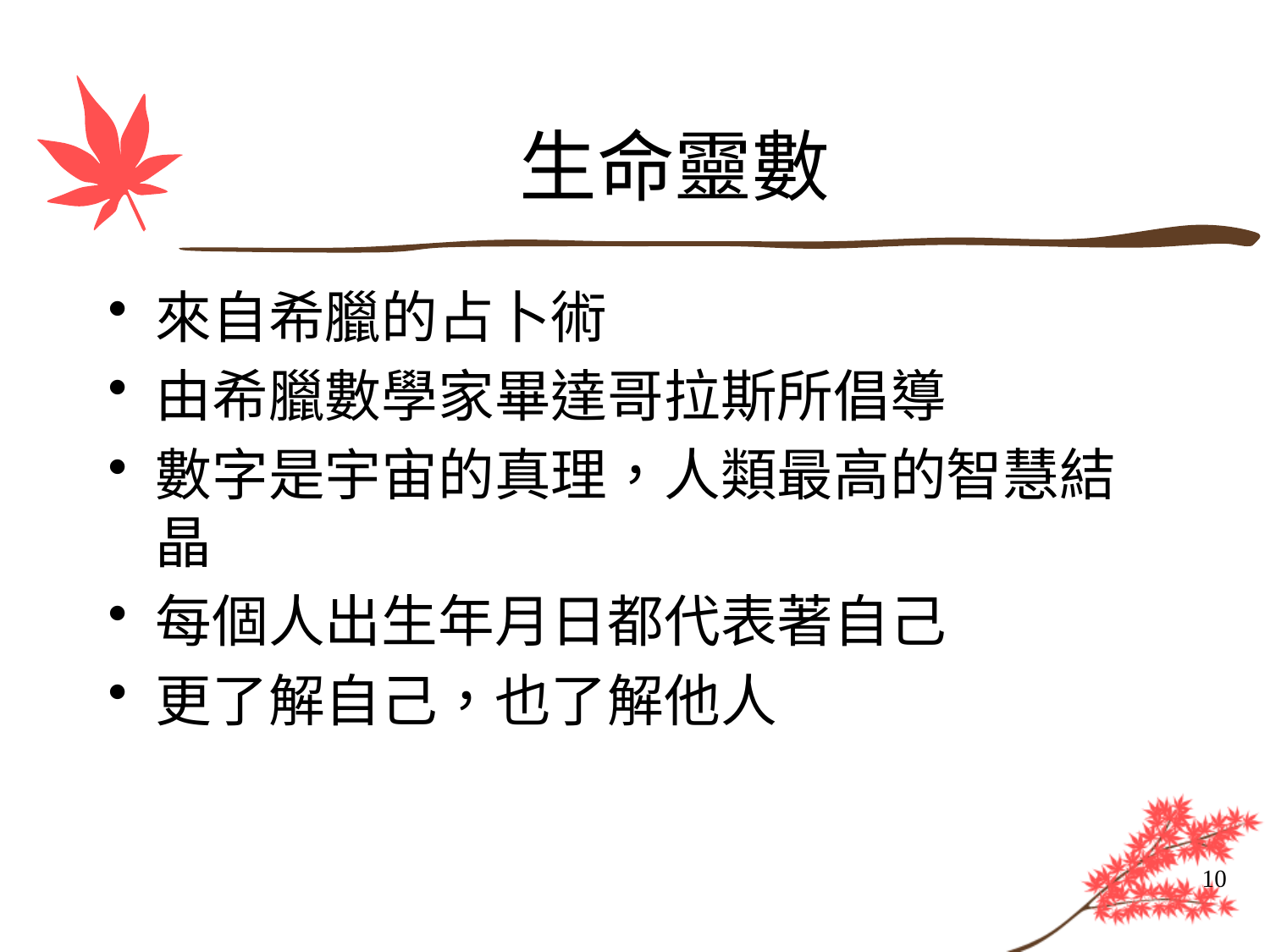

# 生命靈數
來自希臘的占卜術
由希臘數學家畢達哥拉斯所倡導
數字是宇宙的真理，人類最高的智慧結晶
每個人出生年月日都代表著自己
更了解自己，也了解他人
10